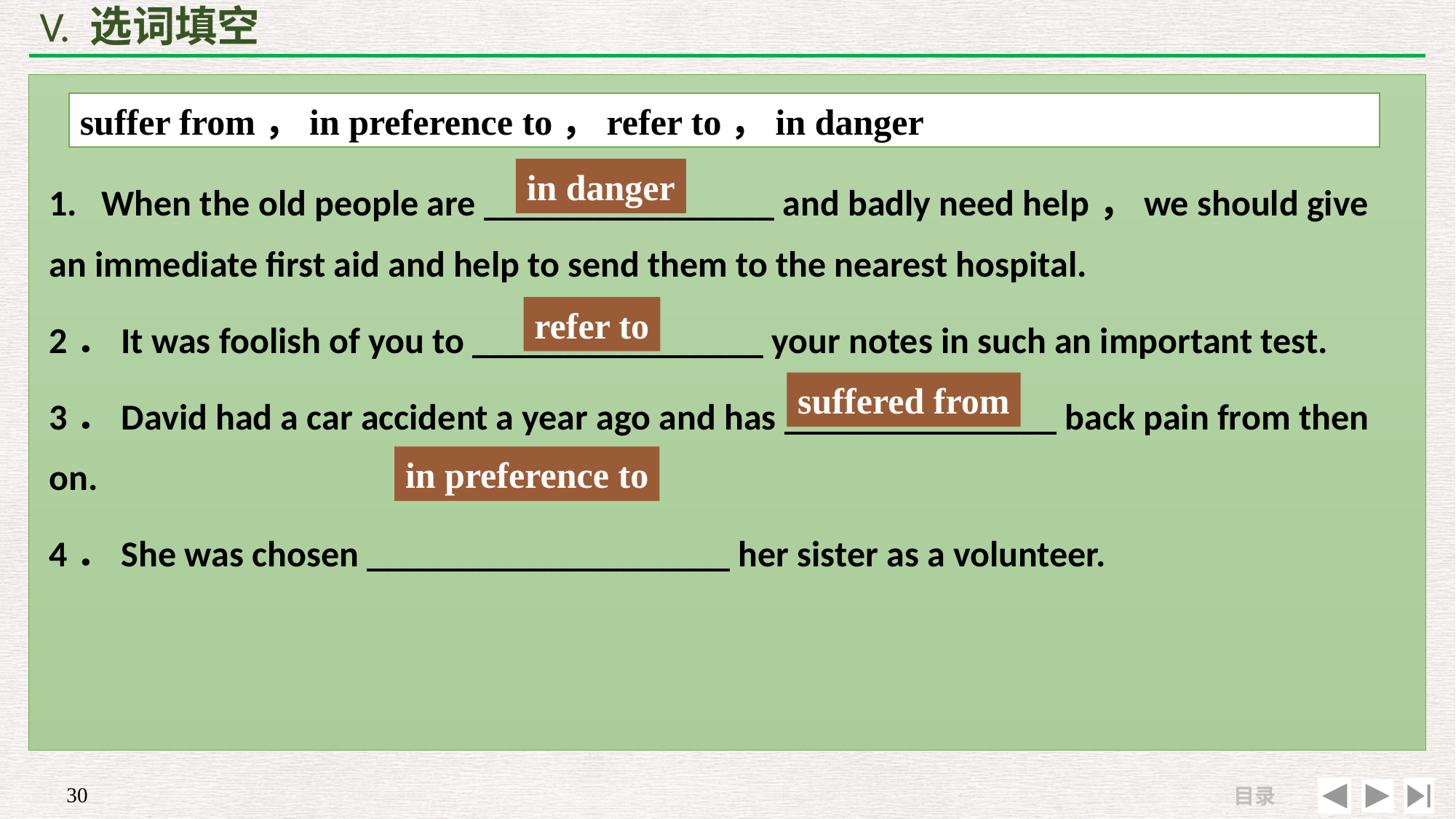

# V. 选词填空

suffer from，in preference to，refer to，in danger
1.   When the old people are ________________ and badly need help，we should give an immediate first aid and help to send them to the nearest hospital.
2．It was foolish of you to ________________ your notes in such an important test.
3．David had a car accident a year ago and has _______________ back pain from then on.
4．She was chosen ____________________ her sister as a volunteer.
in danger
refer to
suffered from
in preference to